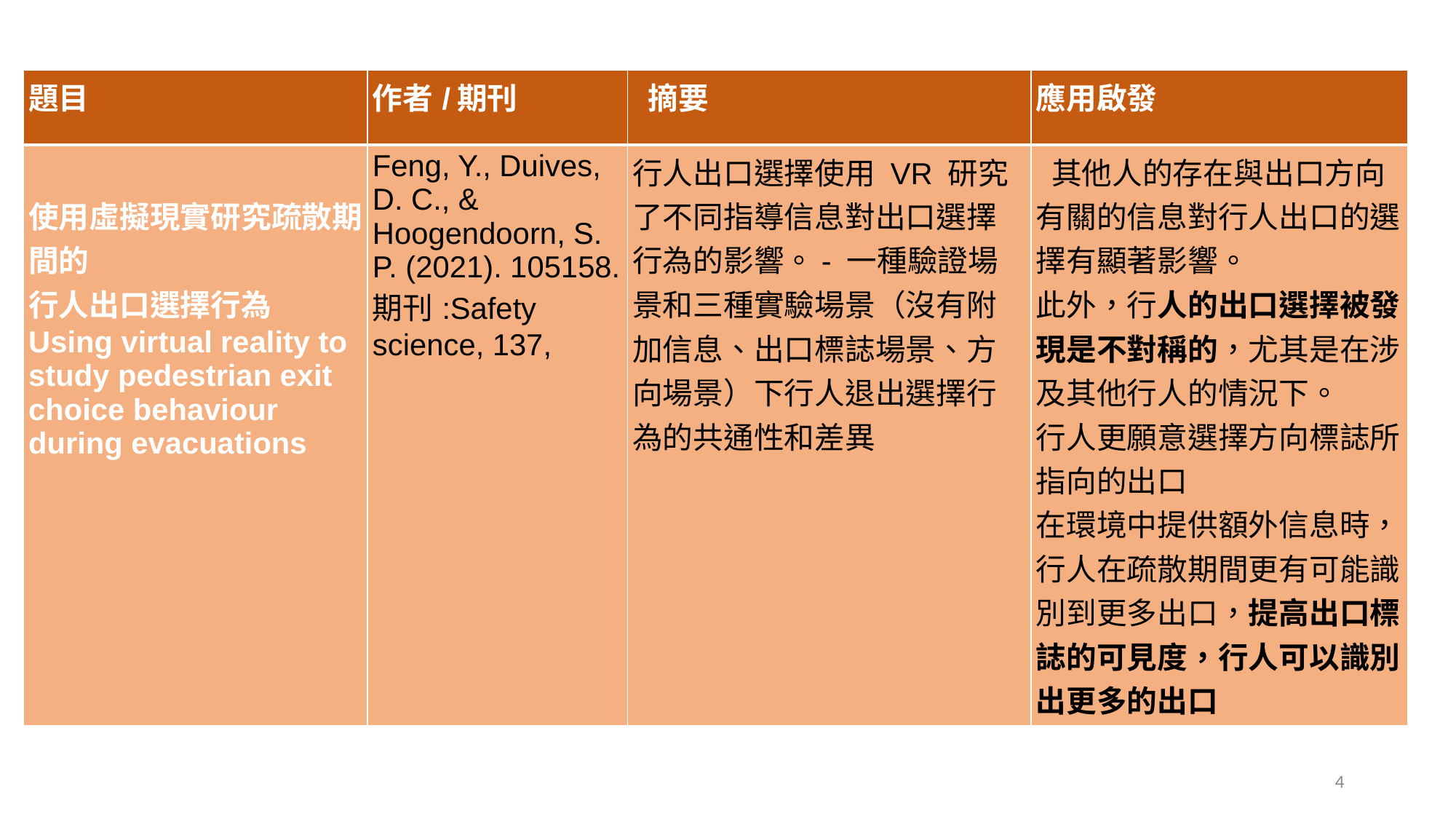

| 題目 | 作者/期刊 | 摘要 | 應用啟發 |
| --- | --- | --- | --- |
| 使用虛擬現實研究疏散期間的 行人出口選擇行為 Using virtual reality to study pedestrian exit choice behaviour during evacuations | Feng, Y., Duives, D. C., & Hoogendoorn, S. P. (2021). 105158. 期刊:Safety science, 137, | 行人出口選擇使用 VR 研究了不同指導信息對出口選擇行為的影響。- 一種驗證場景和三種實驗場景（沒有附加信息、出口標誌場景、方向場景）下行人退出選擇行為的共通性和差異 | 其他人的存在與出口方向有關的信息對行人出口的選擇有顯著影響。 此外，行人的出口選擇被發現是不對稱的，尤其是在涉及其他行人的情況下。 行人更願意選擇方向標誌所指向的出口 在環境中提供額外信息時，行人在疏散期間更有可能識別到更多出口，提高出口標誌的可見度，行人可以識別出更多的出口 |

4